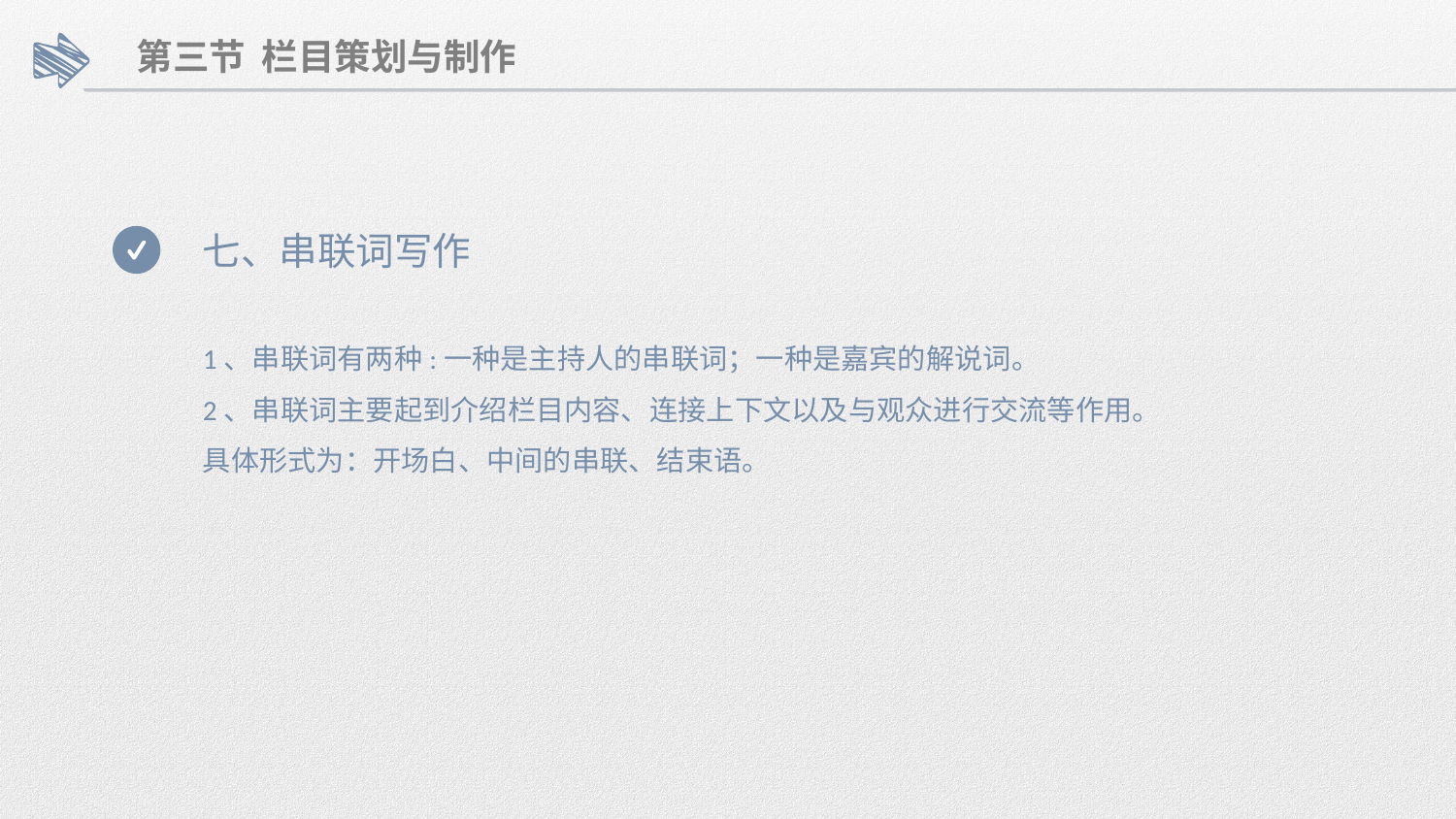

第三节  栏目策划与制作
七、串联词写作

1、串联词有两种:一种是主持人的串联词；一种是嘉宾的解说词。
2、串联词主要起到介绍栏目内容、连接上下文以及与观众进行交流等作用。
具体形式为：开场白、中间的串联、结束语。